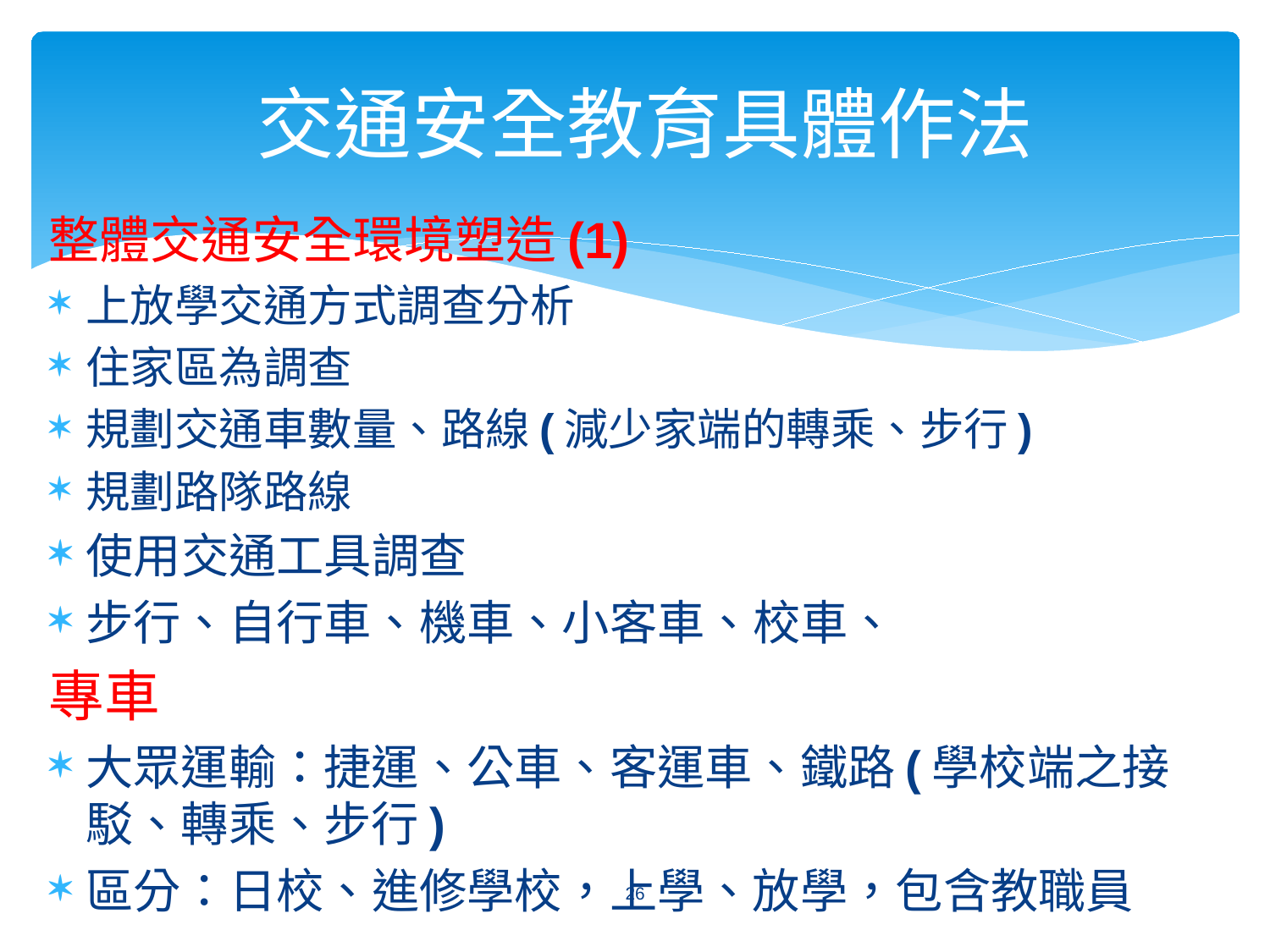

交通安全教育具體作法
整體交通安全環境塑造(1)
上放學交通方式調查分析
住家區為調查
規劃交通車數量、路線(減少家端的轉乘、步行)
規劃路隊路線
使用交通工具調查
步行、自行車、機車、小客車、校車、
專車
大眾運輸：捷運、公車、客運車、鐵路(學校端之接駁、轉乘、步行)
區分：日校、進修學校，上學、放學，包含教職員
26